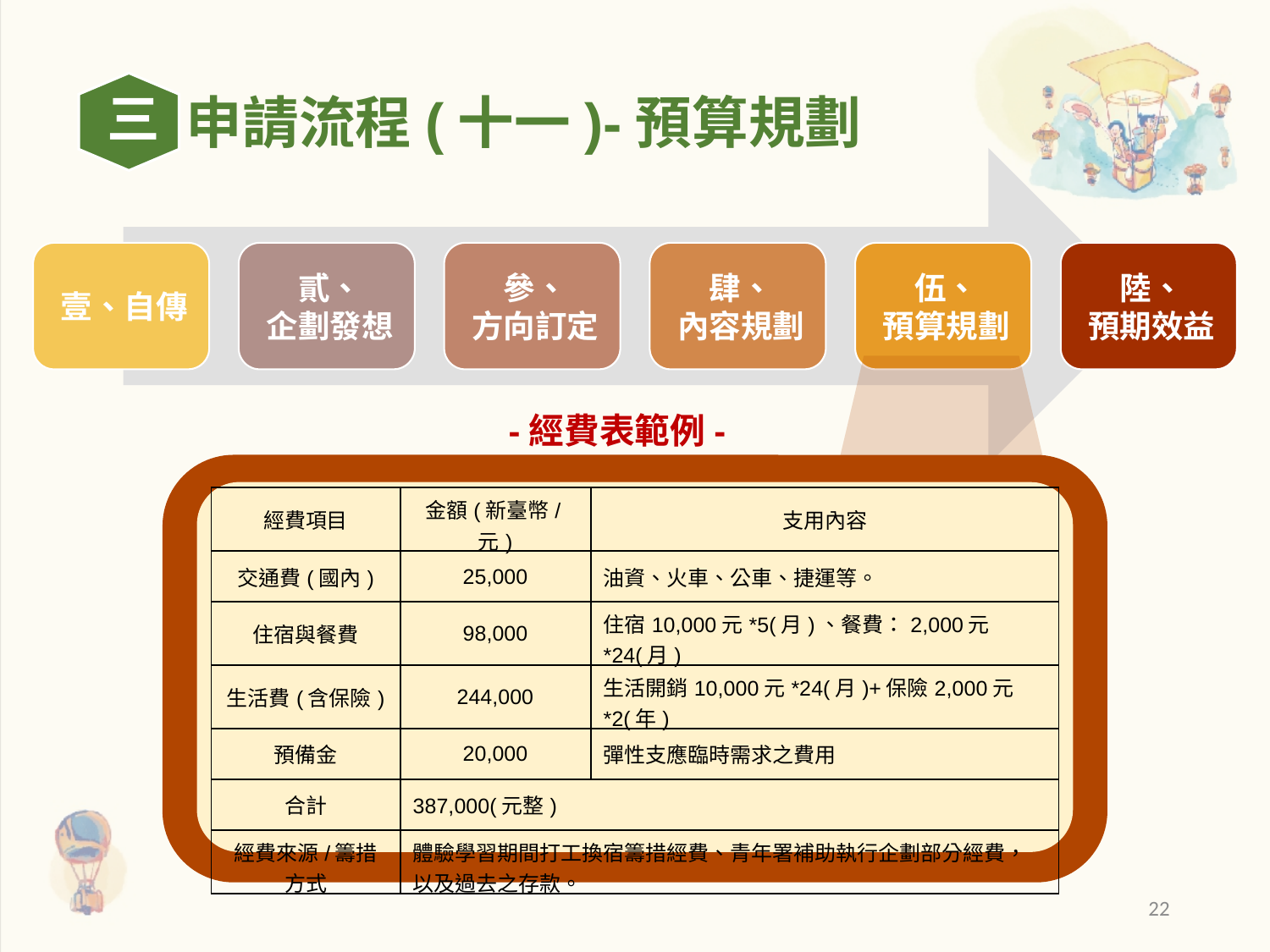

三
申請流程(十一)-預算規劃
壹、自傳
貳、
企劃發想
參、
方向訂定
肆、
內容規劃
伍、
預算規劃
陸、
預期效益

-經費表範例-

| 經費項目 | 金額(新臺幣/元) | 支用內容 |
| --- | --- | --- |
| 交通費(國內) | 25,000 | 油資、火車、公車、捷運等。 |
| 住宿與餐費 | 98,000 | 住宿10,000元\*5(月)、餐費：2,000元\*24(月) |
| 生活費(含保險) | 244,000 | 生活開銷10,000元\*24(月)+保險2,000元\*2(年) |
| 預備金 | 20,000 | 彈性支應臨時需求之費用 |
| 合計 | 387,000(元整) |  |
| 經費來源/籌措方式 | 體驗學習期間打工換宿籌措經費、青年署補助執行企劃部分經費，以及過去之存款。 |  |
22